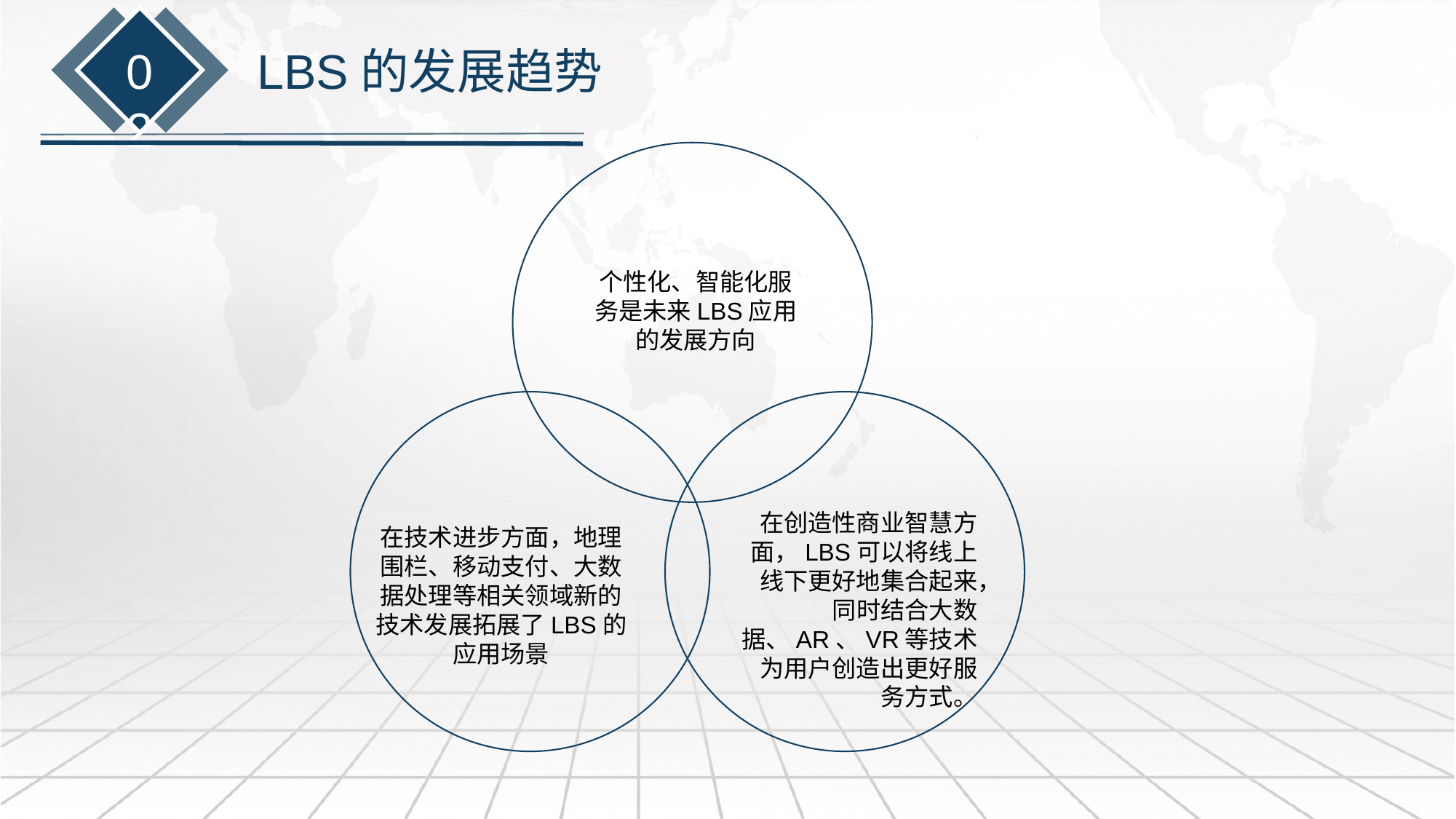

02
LBS的发展趋势

个性化、智能化服务是未来LBS应用的发展方向

在创造性商业智慧方面，LBS可以将线上线下更好地集合起来，同时结合大数据、AR、VR等技术为用户创造出更好服务方式。
在技术进步方面，地理围栏、移动支付、大数据处理等相关领域新的技术发展拓展了LBS的应用场景